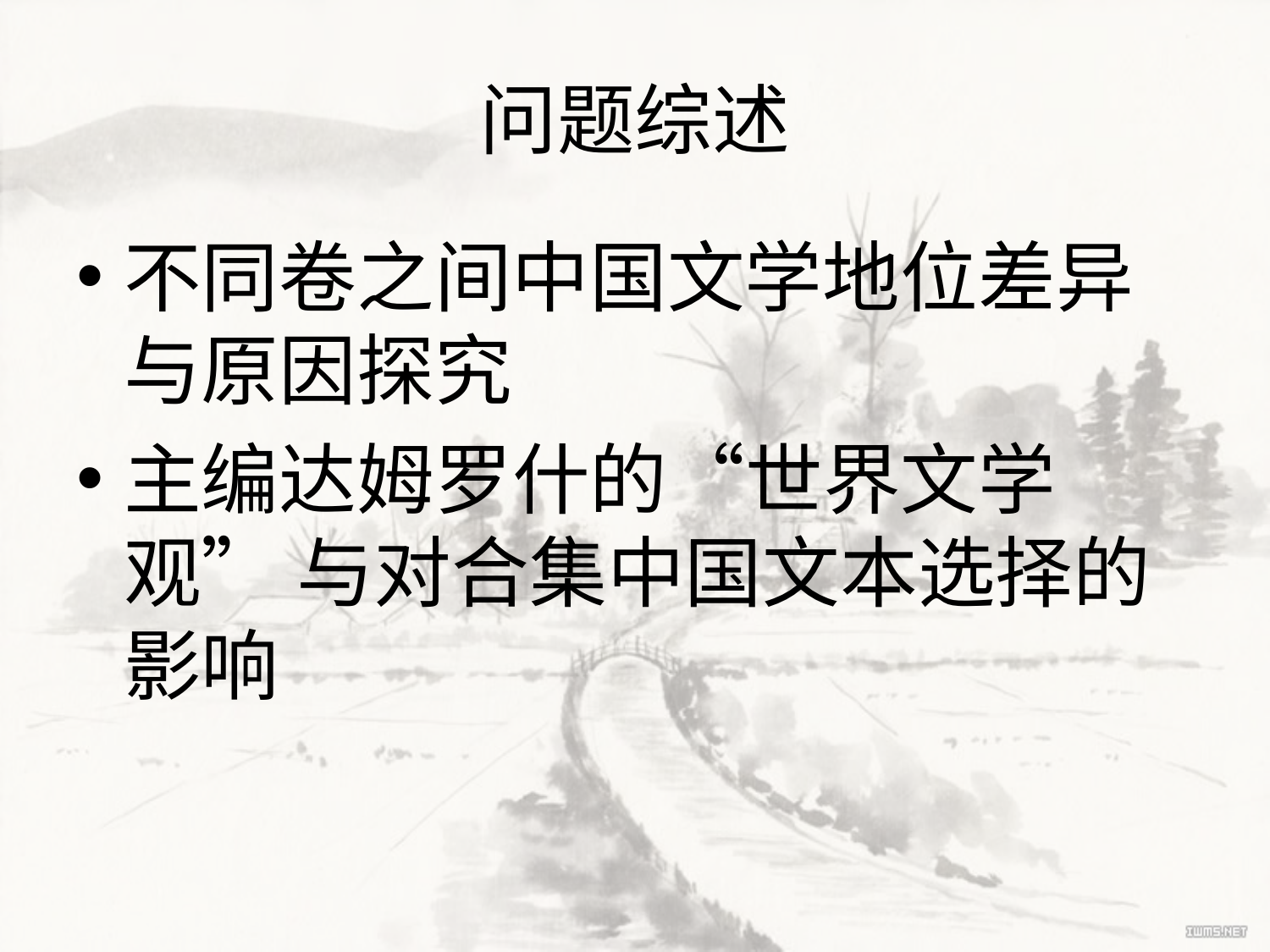

# 问题综述
不同卷之间中国文学地位差异与原因探究
主编达姆罗什的“世界文学观” 与对合集中国文本选择的影响